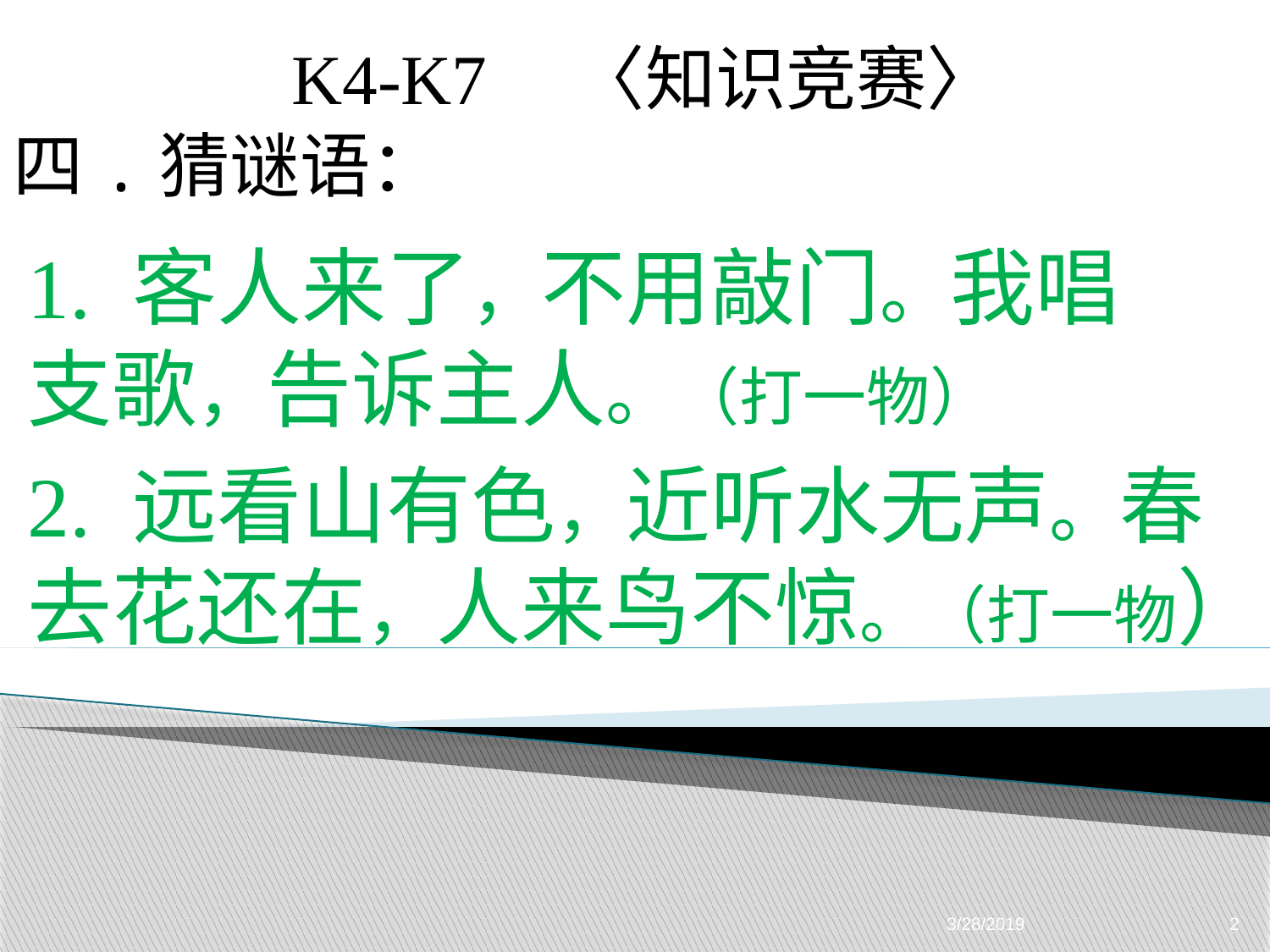

K4-K7    〈知识竞赛〉
四.猜谜语：
1. 客人来了，不用敲门。我唱支歌，告诉主人。（打一物）

2. 远看山有色，近听水无声。春去花还在，人来鸟不惊。（打一物）

3/28/2019
2